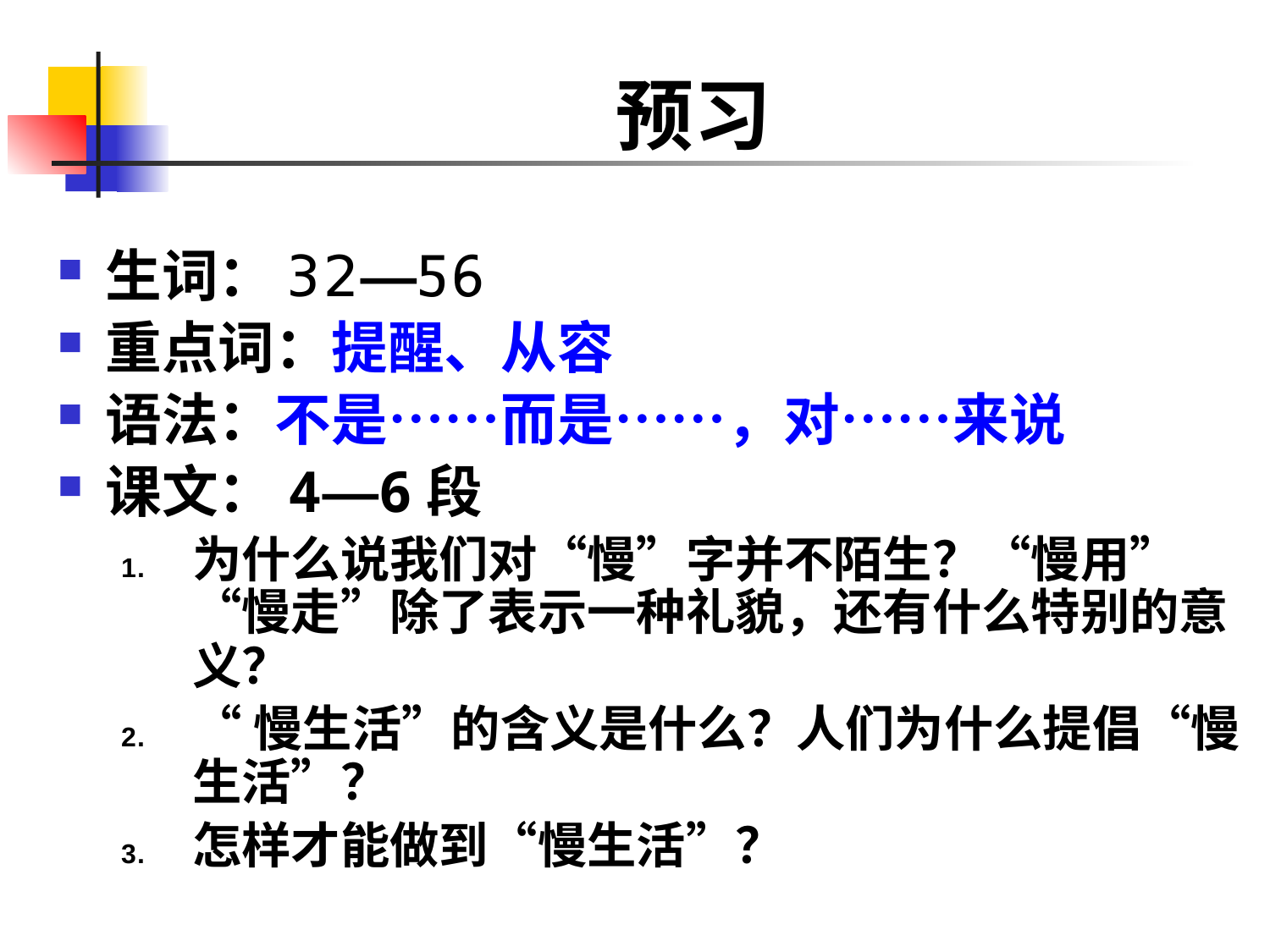

# 预习
生词：32—56
重点词：提醒、从容
语法：不是……而是……，对……来说
课文：4—6段
为什么说我们对“慢”字并不陌生？“慢用”“慢走”除了表示一种礼貌，还有什么特别的意义？
“慢生活”的含义是什么？人们为什么提倡“慢生活”？
怎样才能做到“慢生活”？